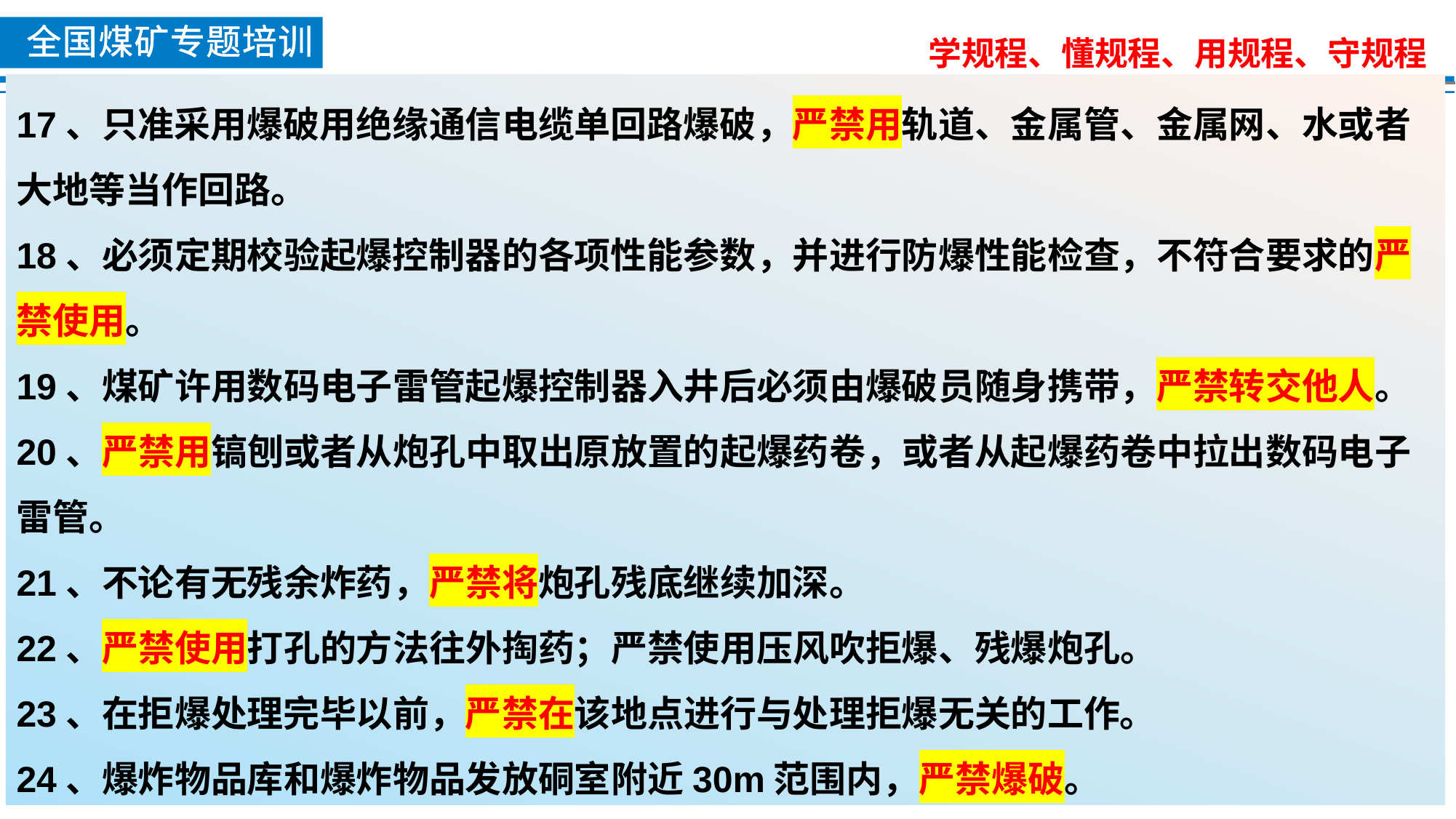

17、只准采用爆破用绝缘通信电缆单回路爆破，严禁用轨道、金属管、金属网、水或者大地等当作回路。
18、必须定期校验起爆控制器的各项性能参数，并进行防爆性能检查，不符合要求的严禁使用。
19、煤矿许用数码电子雷管起爆控制器入井后必须由爆破员随身携带，严禁转交他人。
20、严禁用镐刨或者从炮孔中取出原放置的起爆药卷，或者从起爆药卷中拉出数码电子雷管。
21、不论有无残余炸药，严禁将炮孔残底继续加深。
22、严禁使用打孔的方法往外掏药；严禁使用压风吹拒爆、残爆炮孔。
23、在拒爆处理完毕以前，严禁在该地点进行与处理拒爆无关的工作。
24、爆炸物品库和爆炸物品发放硐室附近30m范围内，严禁爆破。